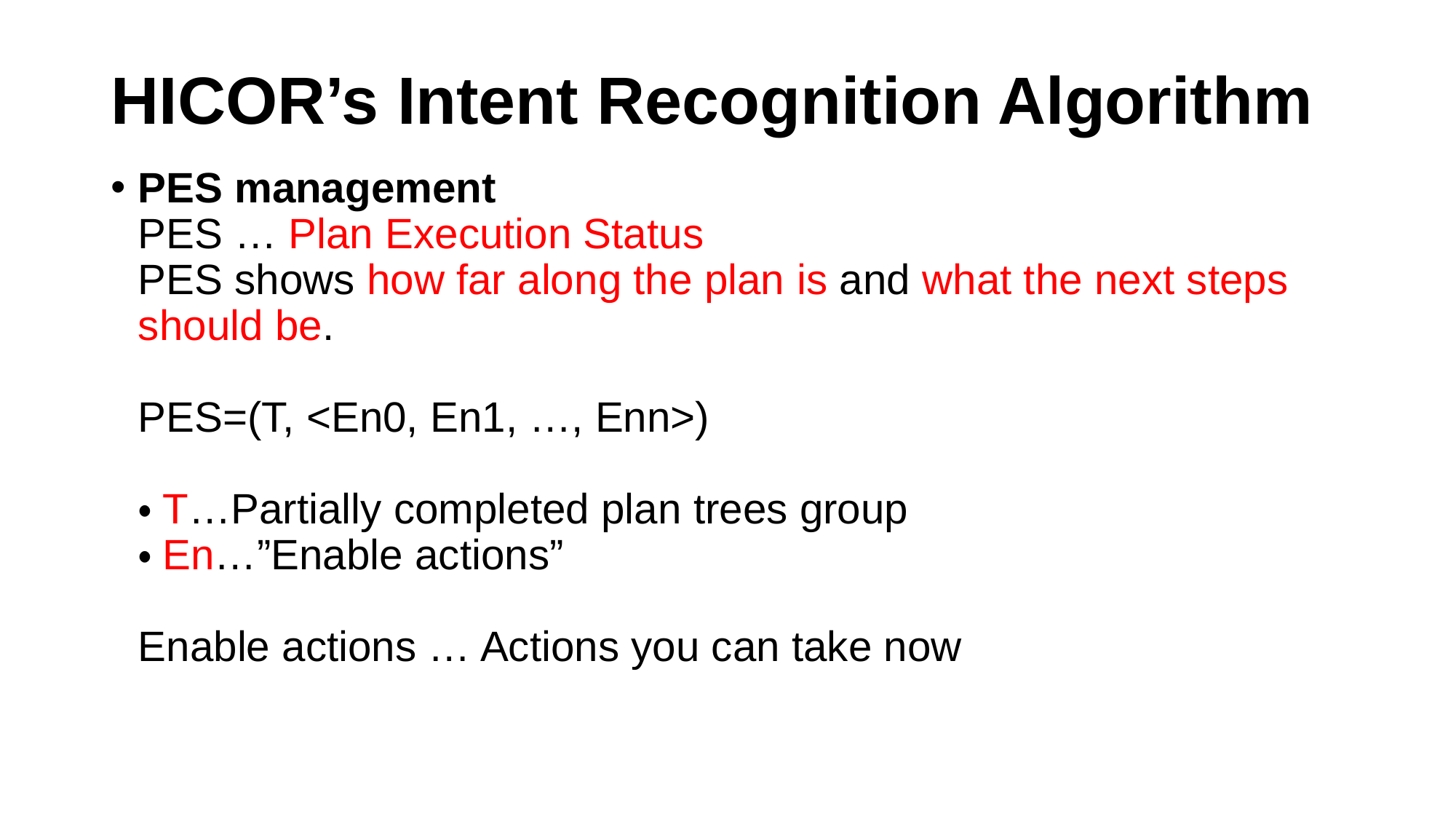

# HICOR’s Intent Recognition Algorithm
PES management
PES … Plan Execution Status
PES shows how far along the plan is and what the next steps should be.
PES=(T, <En0, En1, …, Enn>)
・T…Partially completed plan trees group
・En…”Enable actions”
Enable actions … Actions you can take now